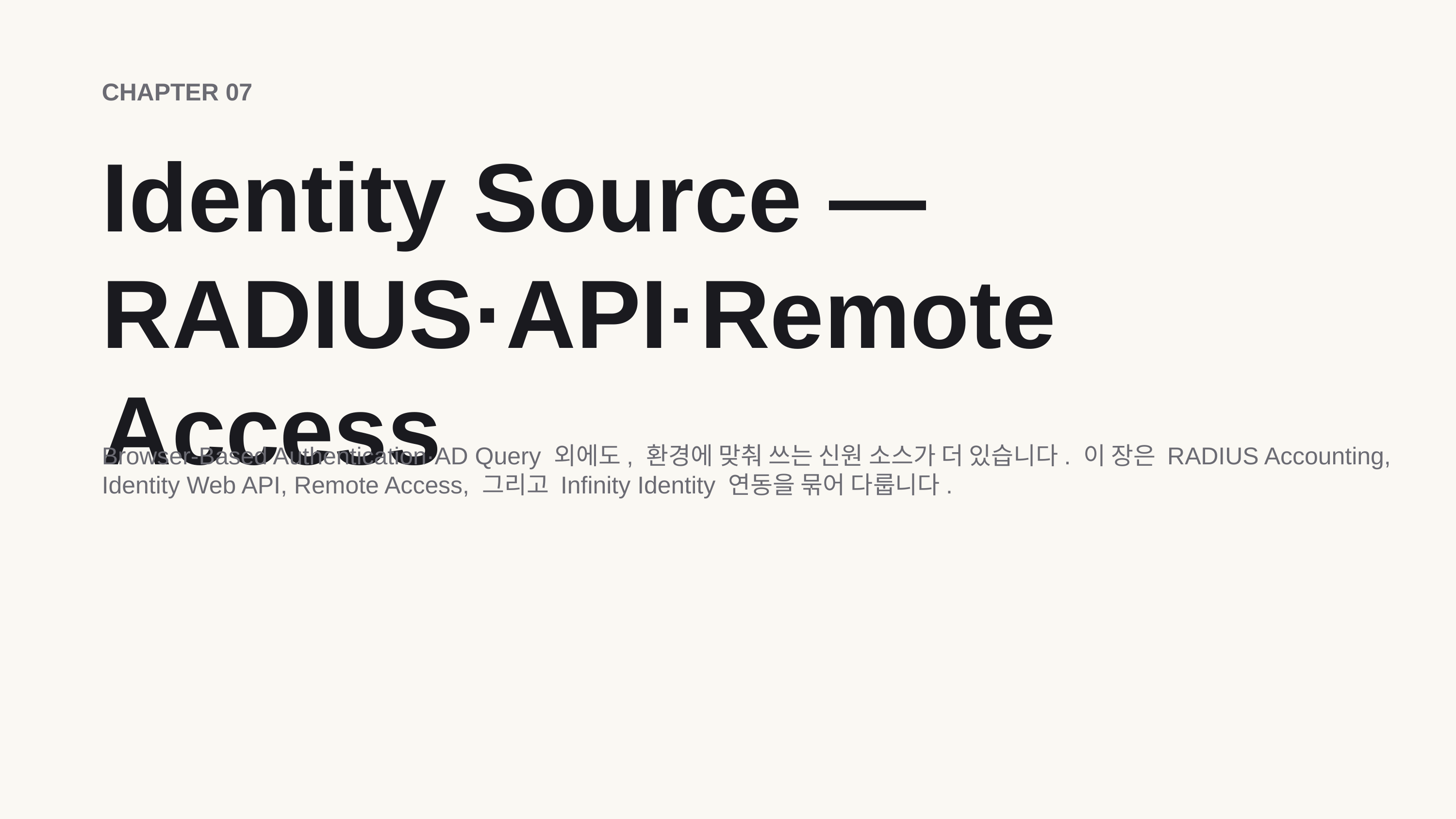

CHAPTER 07
Identity Source — RADIUS·API·Remote Access
Browser-Based Authentication·AD Query 외에도, 환경에 맞춰 쓰는 신원 소스가 더 있습니다. 이 장은 RADIUS Accounting, Identity Web API, Remote Access, 그리고 Infinity Identity 연동을 묶어 다룹니다.